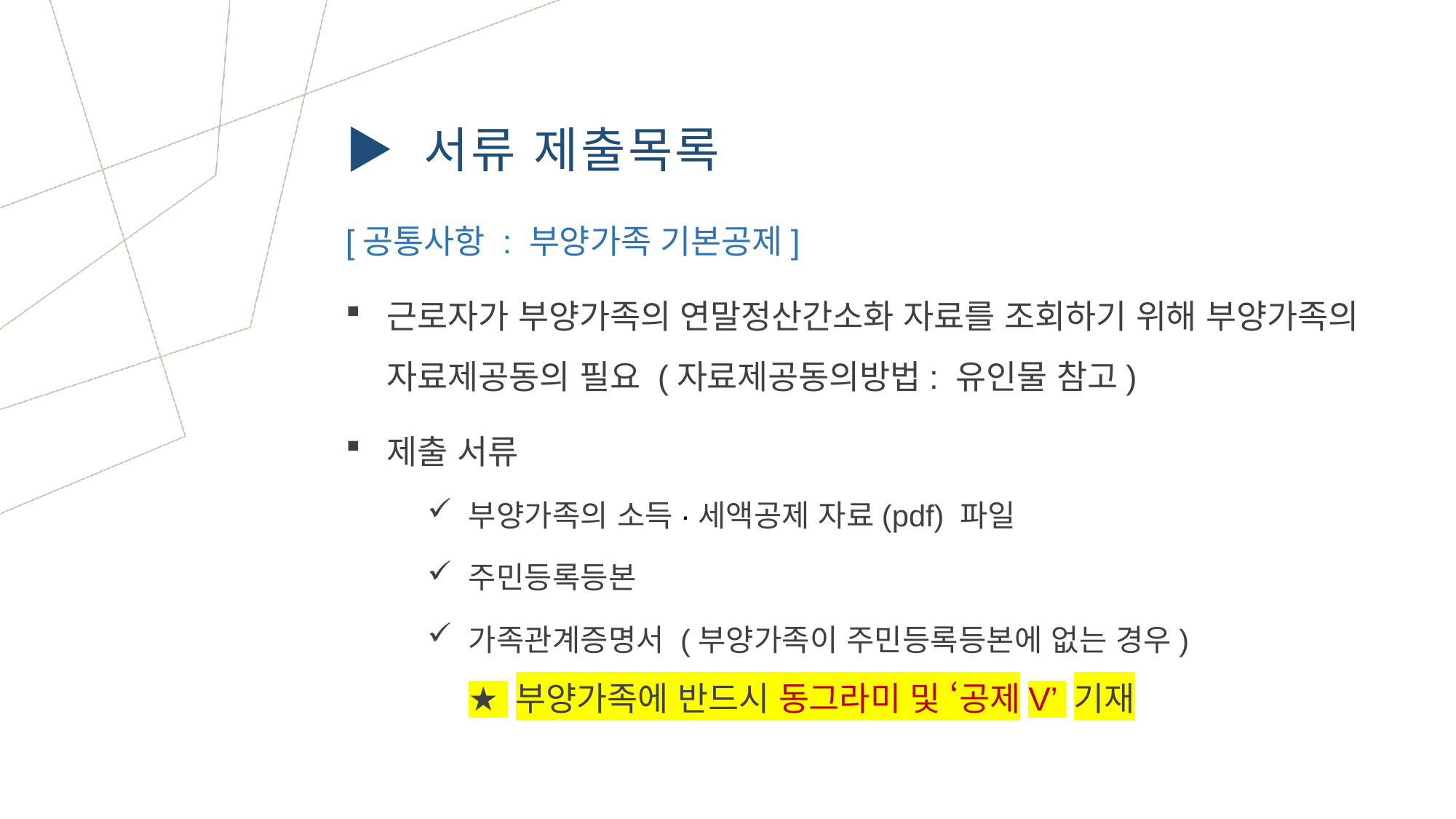

▶ 서류 제출목록
[공통사항 : 부양가족 기본공제]
근로자가 부양가족의 연말정산간소화 자료를 조회하기 위해 부양가족의
자료제공동의 필요 (자료제공동의방법: 유인물 참고)
제출 서류
부양가족의 소득·세액공제 자료(pdf) 파일
주민등록등본
가족관계증명서 (부양가족이 주민등록등본에 없는 경우)
★ 부양가족에 반드시 동그라미 및 ‘공제V’ 기재